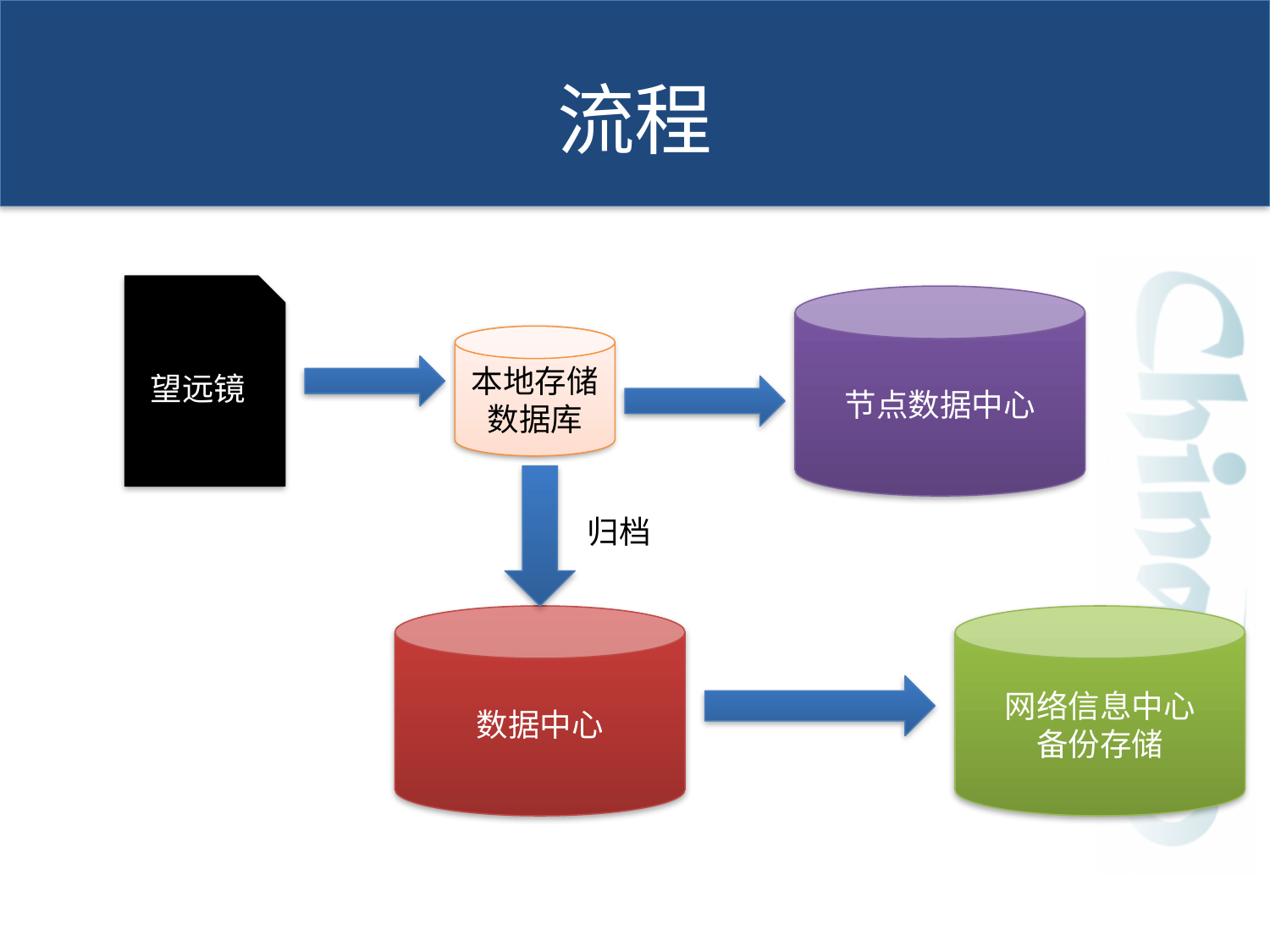

# 流程
望远镜
节点数据中心
本地存储
数据库

归档
数据中心
网络信息中心
备份存储